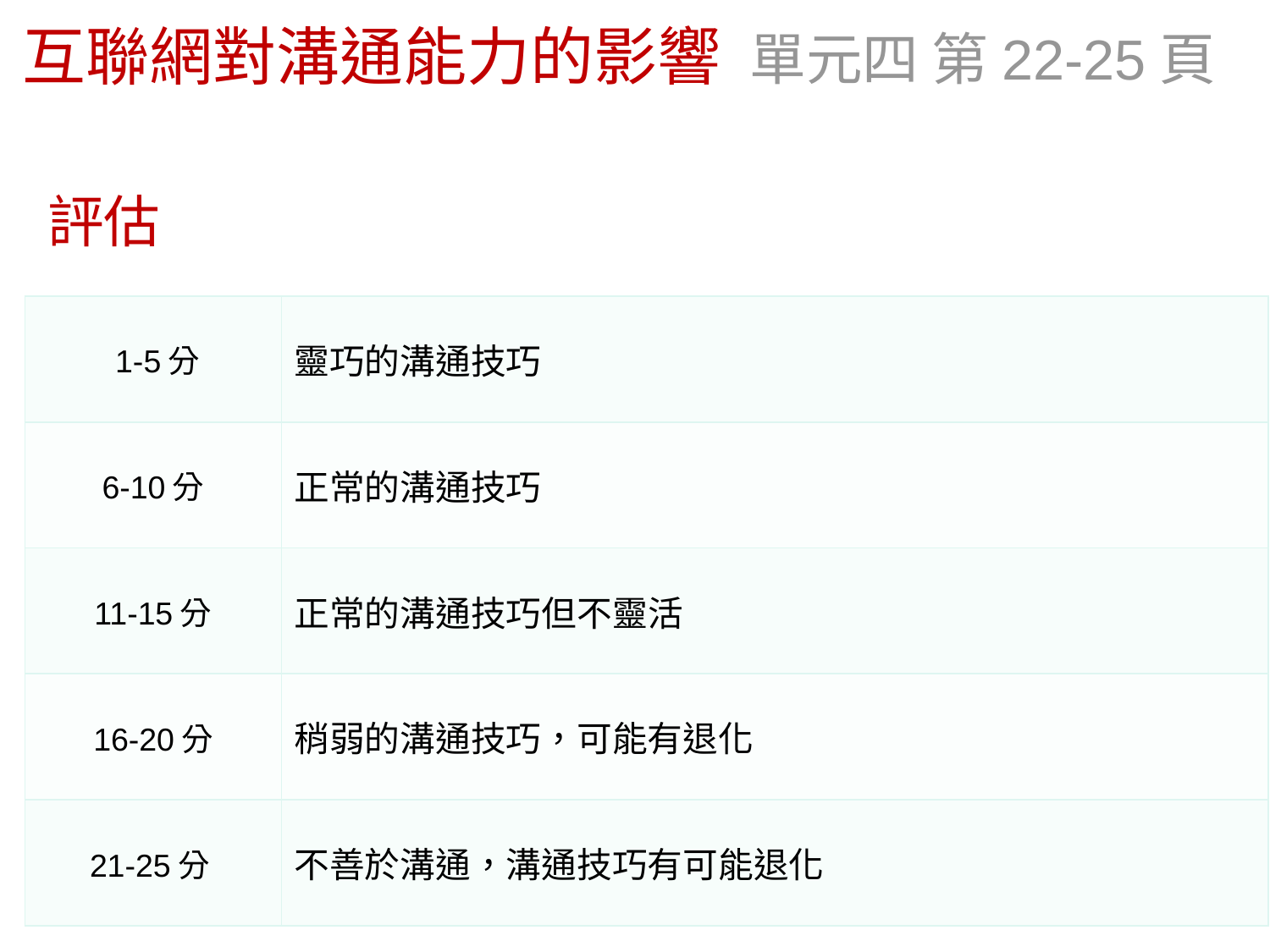

# 互聯網對溝通能力的影響  單元四 第22-25頁
評估
| 1-5分 | 靈巧的溝通技巧 |
| --- | --- |
| 6-10分 | 正常的溝通技巧 |
| 11-15分 | 正常的溝通技巧但不靈活 |
| 16-20分 | 稍弱的溝通技巧，可能有退化 |
| 21-25分 | 不善於溝通，溝通技巧有可能退化 |